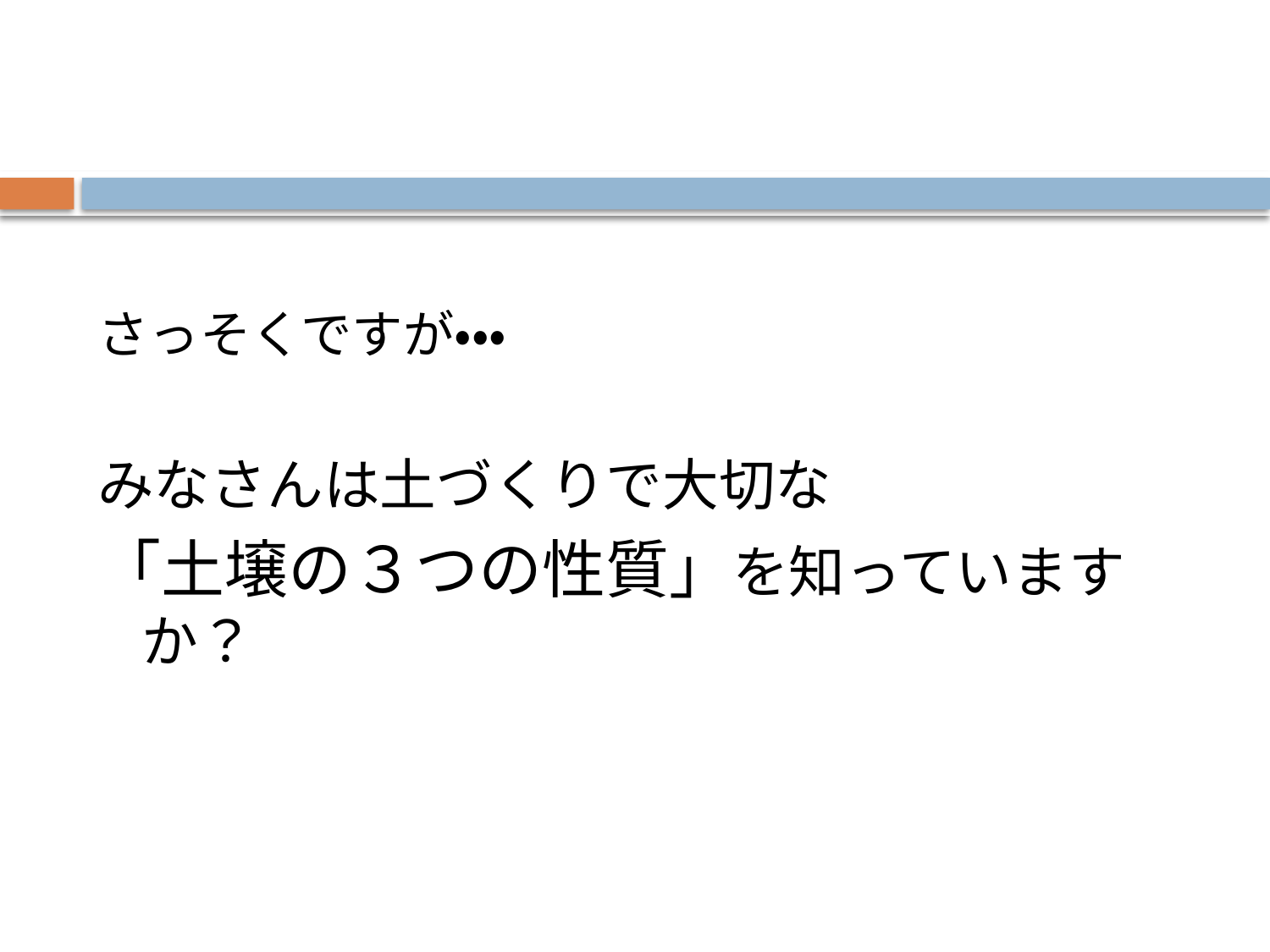

#

さっそくですが・・・

みなさんは土づくりで大切な
「土壌の３つの性質」を知っていますか？